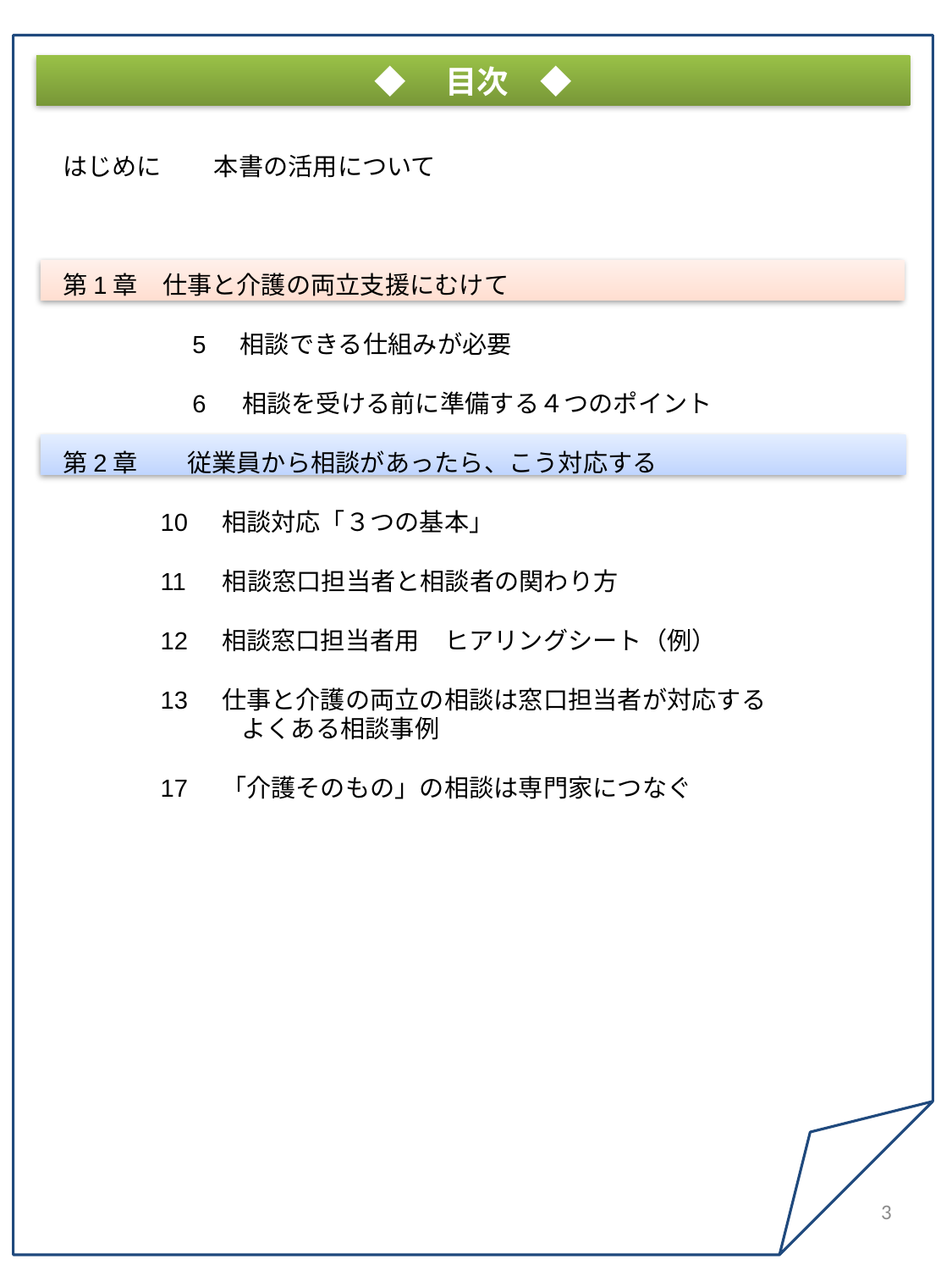

◆　目次　◆
はじめに　     本書の活用について

第1章　仕事と介護の両立支援にむけて

　　　　　5    相談できる仕組みが必要

　　　　　6　 相談を受ける前に準備する４つのポイント

第2章　　従業員から相談があったら、こう対応する

              10    相談対応「３つの基本」

              11　 相談窓口担当者と相談者の関わり方

              12    相談窓口担当者用　ヒアリングシート（例）

              13    仕事と介護の両立の相談は窓口担当者が対応する
　　　　　　　 よくある相談事例

              17    「介護そのもの」の相談は専門家につなぐ

3